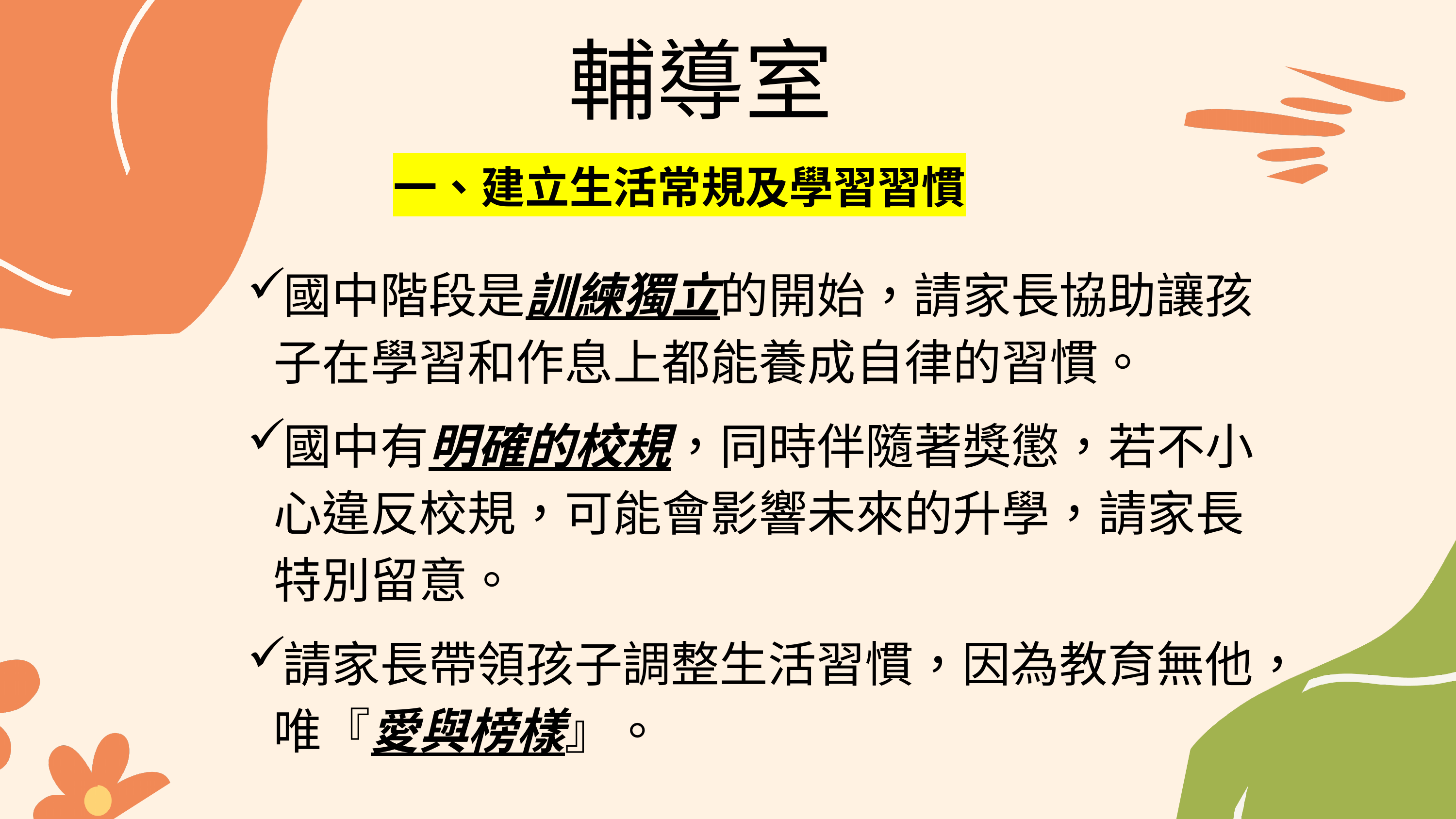

輔導室
# 一、建立生活常規及學習習慣
國中階段是訓練獨立的開始，請家長協助讓孩子在學習和作息上都能養成自律的習慣。
國中有明確的校規，同時伴隨著獎懲，若不小心違反校規，可能會影響未來的升學，請家長特別留意。
請家長帶領孩子調整生活習慣，因為教育無他，唯『愛與榜樣』。